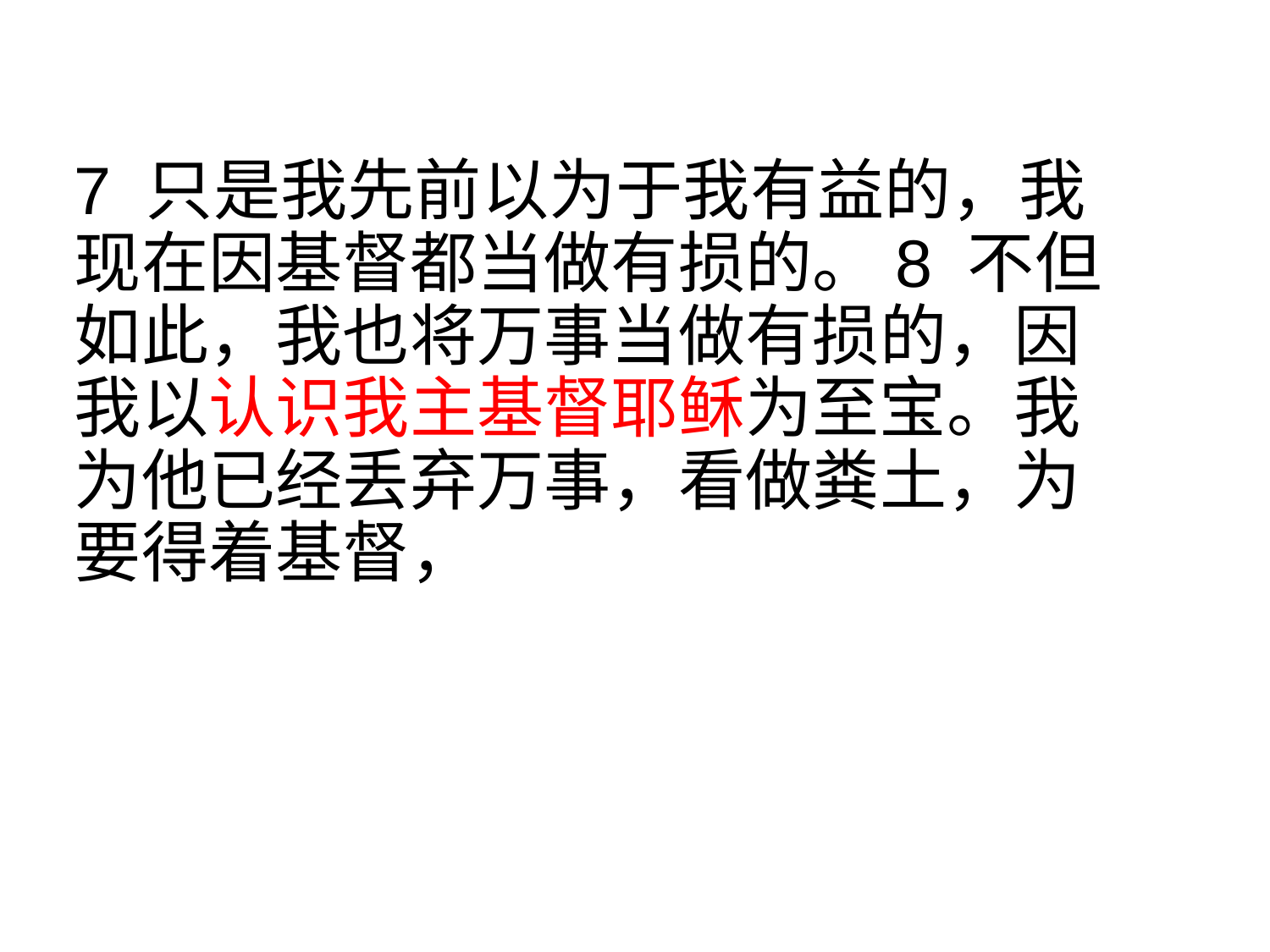

7 只是我先前以为于我有益的，我现在因基督都当做有损的。8 不但如此，我也将万事当做有损的，因我以认识我主基督耶稣为至宝。我为他已经丢弃万事，看做粪土，为要得着基督，